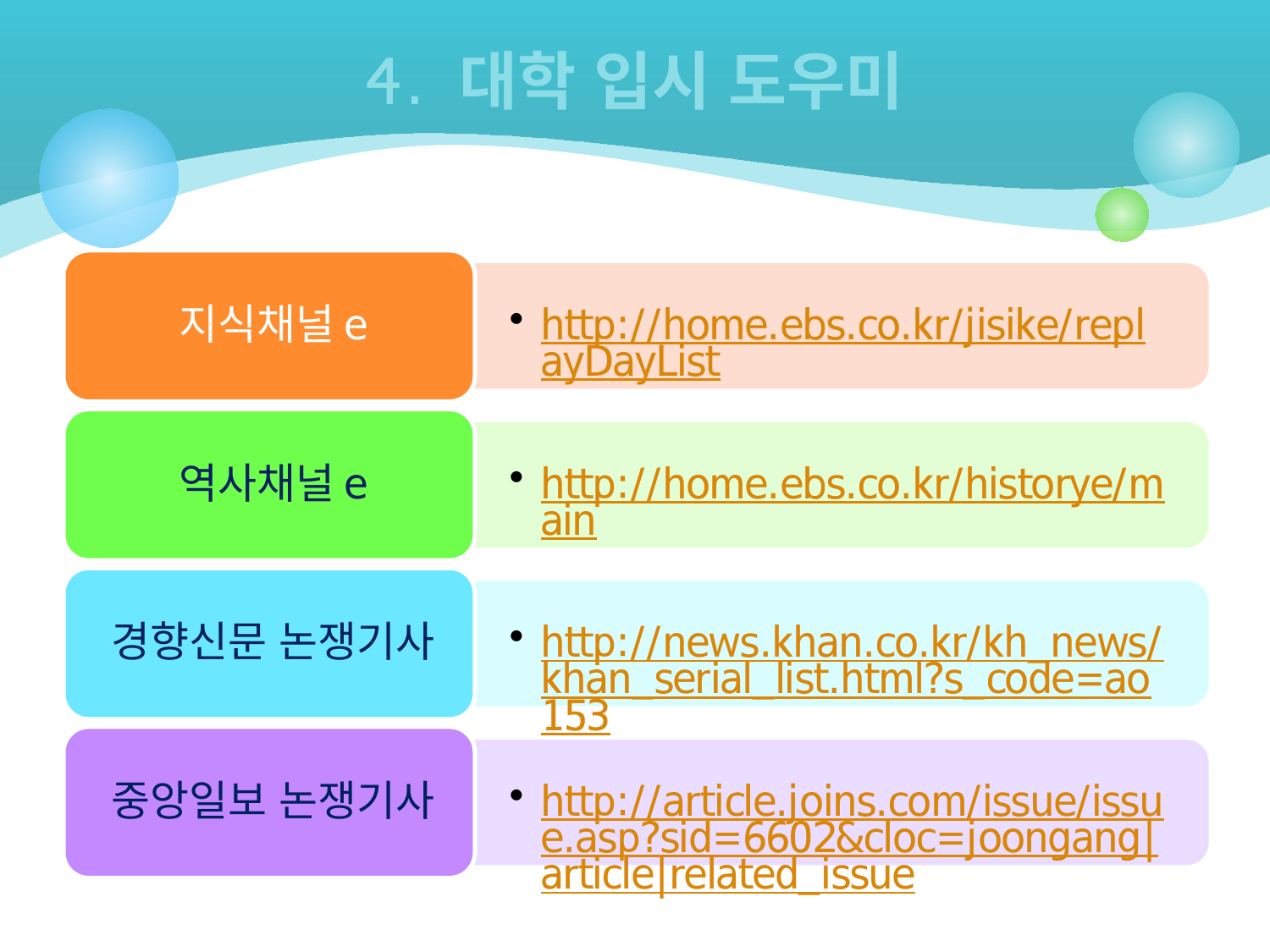

# 4. 대학 입시 도우미
http://home.ebs.co.kr/jisike/replayDayList
지식채널e
http://home.ebs.co.kr/historye/main
역사채널e
http://news.khan.co.kr/kh_news/khan_serial_list.html?s_code=ao153
경향신문 논쟁기사
http://article.joins.com/issue/issue.asp?sid=6602&cloc=joongang|article|related_issue
중앙일보 논쟁기사